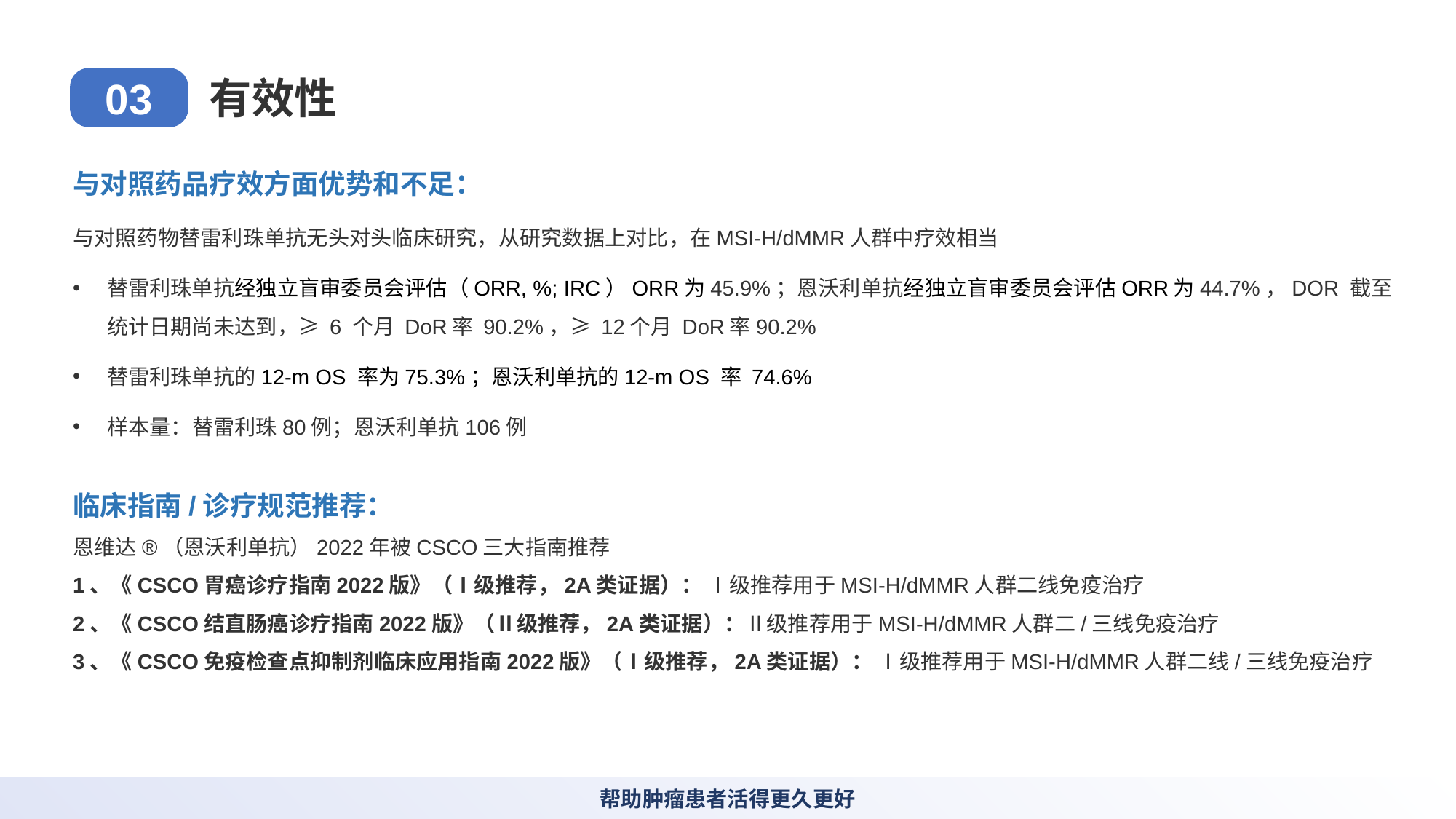

有效性
03
与对照药品疗效方面优势和不足：
与对照药物替雷利珠单抗无头对头临床研究，从研究数据上对比，在MSI-H/dMMR人群中疗效相当
替雷利珠单抗经独立盲审委员会评估（ORR, %; IRC）ORR为45.9%；恩沃利单抗经独立盲审委员会评估ORR为44.7%，DOR 截至统计日期尚未达到，≥ 6 个月 DoR率 90.2%，≥ 12个月 DoR率90.2%
替雷利珠单抗的12-m OS 率为75.3%；恩沃利单抗的12-m OS 率 74.6%
样本量：替雷利珠80例；恩沃利单抗106例

临床指南/诊疗规范推荐：
恩维达®（恩沃利单抗）2022年被CSCO三大指南推荐
1、《CSCO胃癌诊疗指南2022版》（Ⅰ级推荐，2A类证据）： Ⅰ级推荐用于MSI-H/dMMR人群二线免疫治疗
2、《CSCO结直肠癌诊疗指南2022版》（Ⅱ级推荐，2A类证据）：Ⅱ级推荐用于MSI-H/dMMR人群二/三线免疫治疗
3、《CSCO免疫检查点抑制剂临床应用指南2022版》（Ⅰ级推荐，2A类证据）： Ⅰ级推荐用于MSI-H/dMMR人群二线/三线免疫治疗